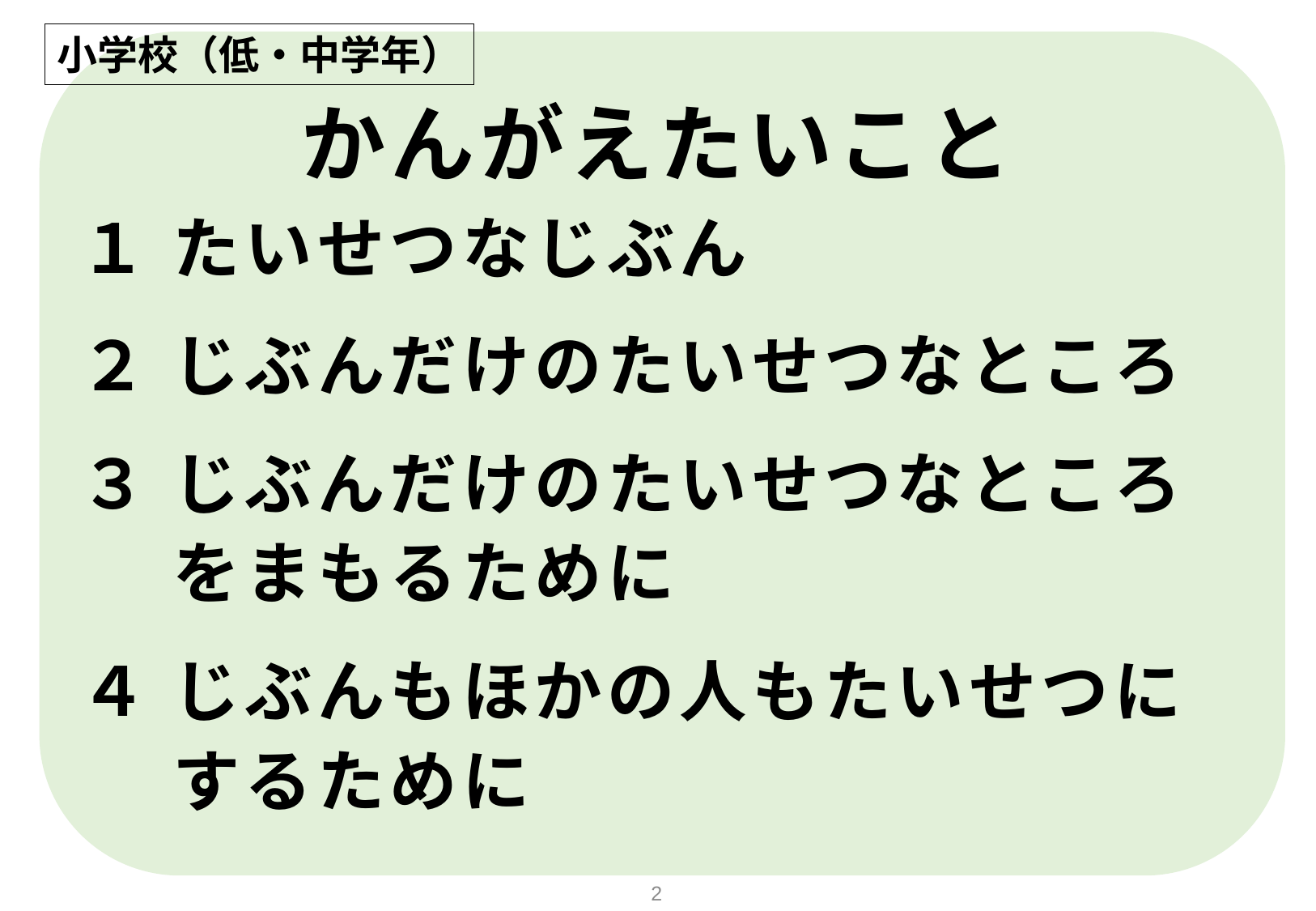

小学校（低・中学年）

かんがえたいこと
１ たいせつなじぶん

２ じぶんだけのたいせつなところ

３ じぶんだけのたいせつなところ
　 をまもるために

４ じぶんもほかの人もたいせつに
　 するために
2